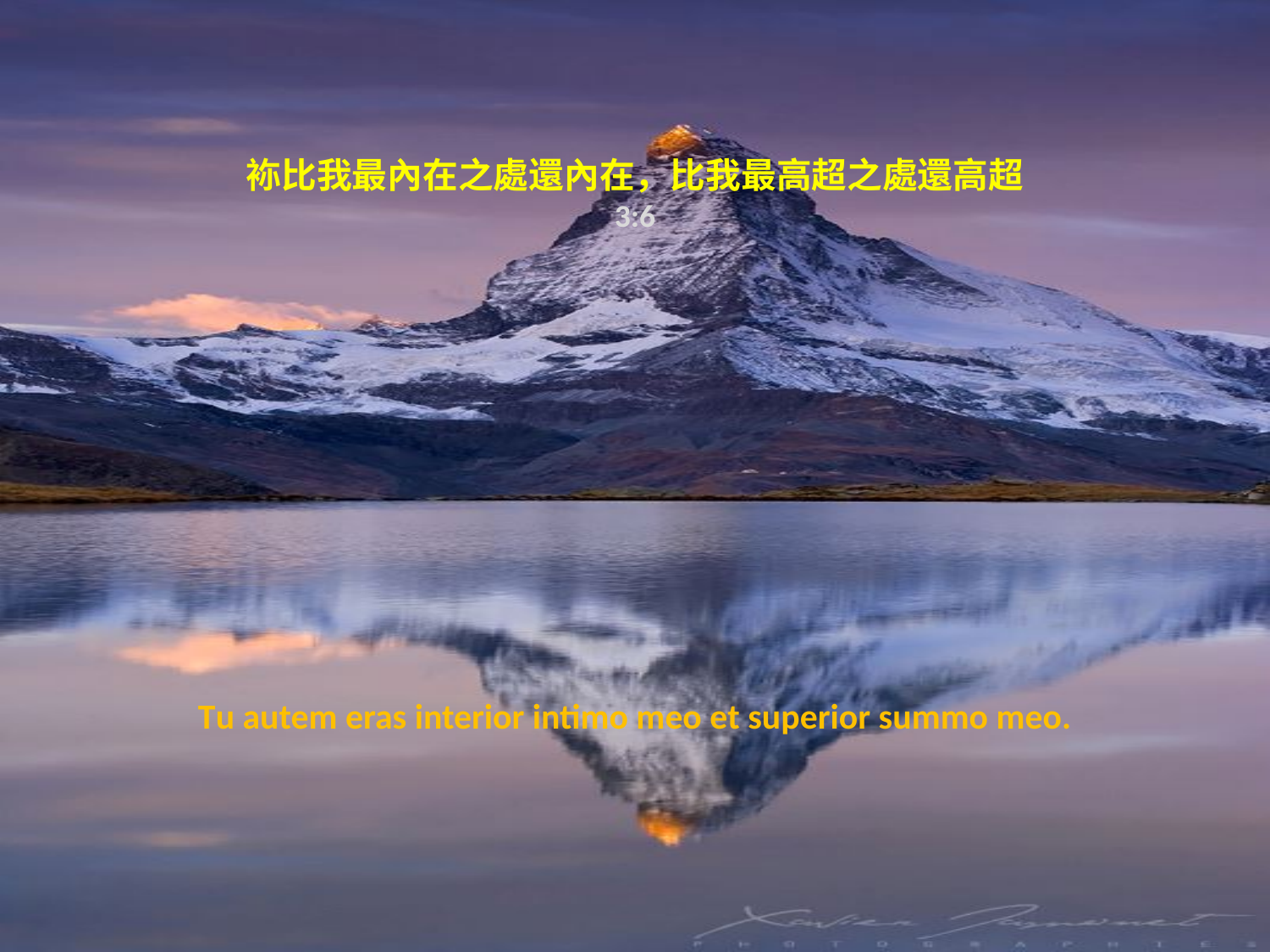

# 袮比我最內在之處還內在，比我最高超之處還高超 3:6
Tu autem eras interior intimo meo et superior summo meo.